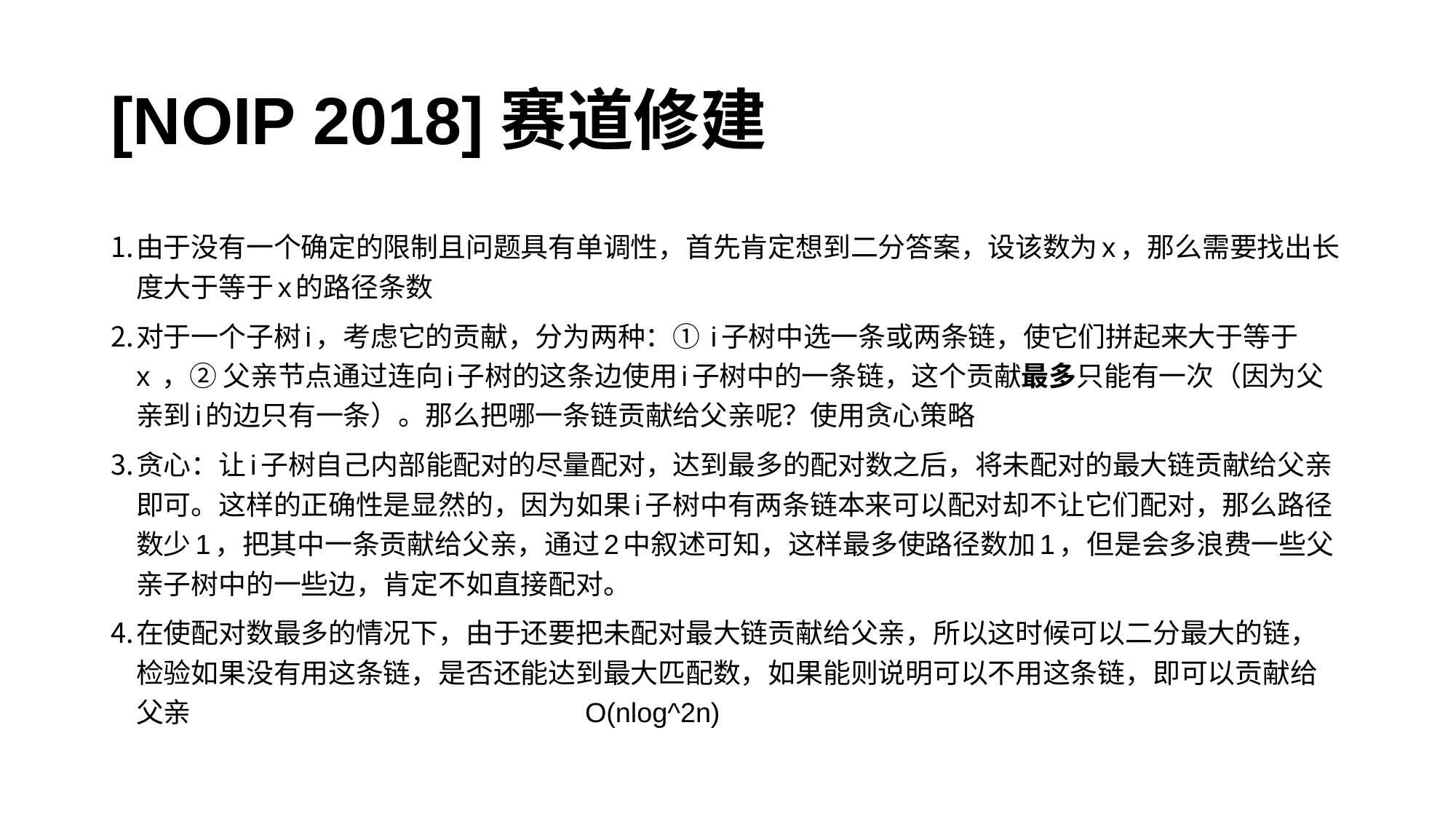

# [NOIP 2018]赛道修建
由于没有一个确定的限制且问题具有单调性，首先肯定想到二分答案，设该数为x，那么需要找出长度大于等于x的路径条数
对于一个子树i，考虑它的贡献，分为两种：① i子树中选一条或两条链，使它们拼起来大于等于x ，② 父亲节点通过连向i子树的这条边使用i子树中的一条链，这个贡献最多只能有一次（因为父亲到i的边只有一条）。那么把哪一条链贡献给父亲呢？使用贪心策略
贪心：让i子树自己内部能配对的尽量配对，达到最多的配对数之后，将未配对的最大链贡献给父亲即可。这样的正确性是显然的，因为如果i子树中有两条链本来可以配对却不让它们配对，那么路径数少1，把其中一条贡献给父亲，通过2中叙述可知，这样最多使路径数加1，但是会多浪费一些父亲子树中的一些边，肯定不如直接配对。
在使配对数最多的情况下，由于还要把未配对最大链贡献给父亲，所以这时候可以二分最大的链，检验如果没有用这条链，是否还能达到最大匹配数，如果能则说明可以不用这条链，即可以贡献给父亲                                                               O(nlog^2n)